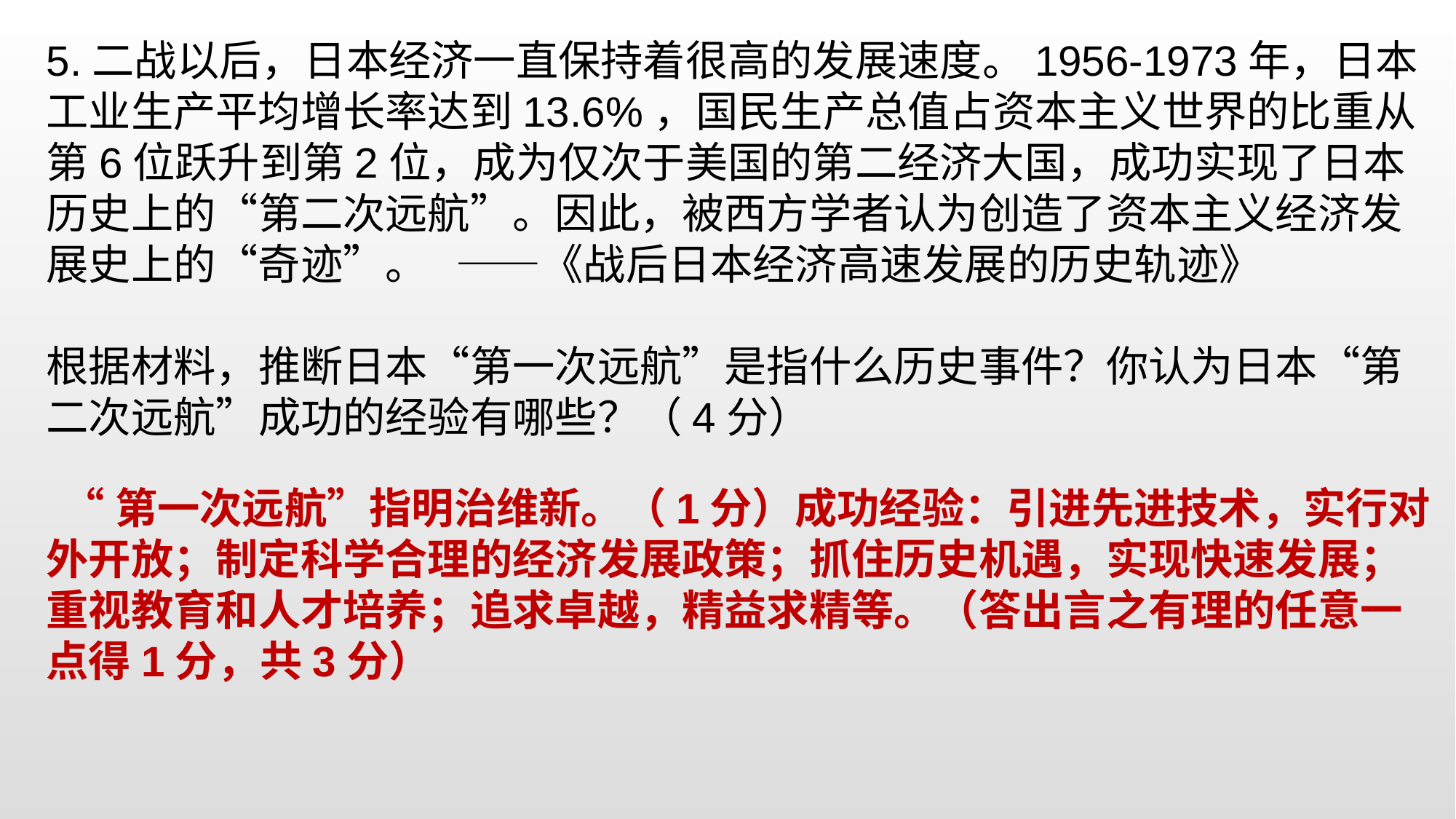

5.二战以后，日本经济一直保持着很高的发展速度。1956-1973年，日本工业生产平均增长率达到13.6%，国民生产总值占资本主义世界的比重从第6位跃升到第2位，成为仅次于美国的第二经济大国，成功实现了日本历史上的“第二次远航”。因此，被西方学者认为创造了资本主义经济发展史上的“奇迹”。   ——《战后日本经济高速发展的历史轨迹》

根据材料，推断日本“第一次远航”是指什么历史事件？你认为日本“第二次远航”成功的经验有哪些？（4分）
“第一次远航”指明治维新。（1分）成功经验：引进先进技术，实行对外开放；制定科学合理的经济发展政策；抓住历史机遇，实现快速发展；重视教育和人才培养；追求卓越，精益求精等。（答出言之有理的任意一点得1分，共3分）